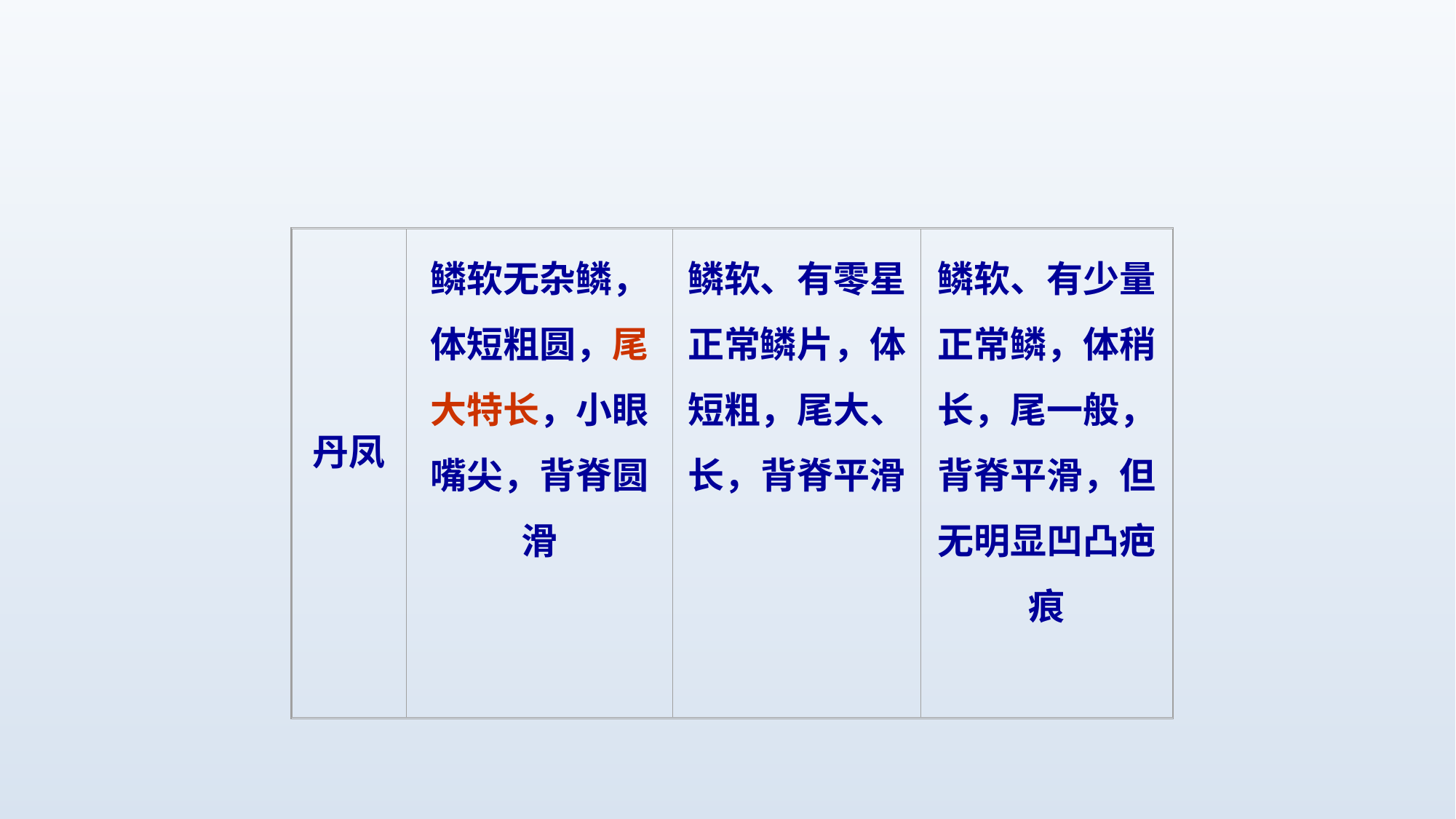

#
丹凤

鳞软无杂鳞，体短粗圆，尾大特长，小眼嘴尖，背脊圆滑

鳞软、有零星正常鳞片，体短粗，尾大、长，背脊平滑

鳞软、有少量正常鳞，体稍长，尾一般，背脊平滑，但无明显凹凸疤痕